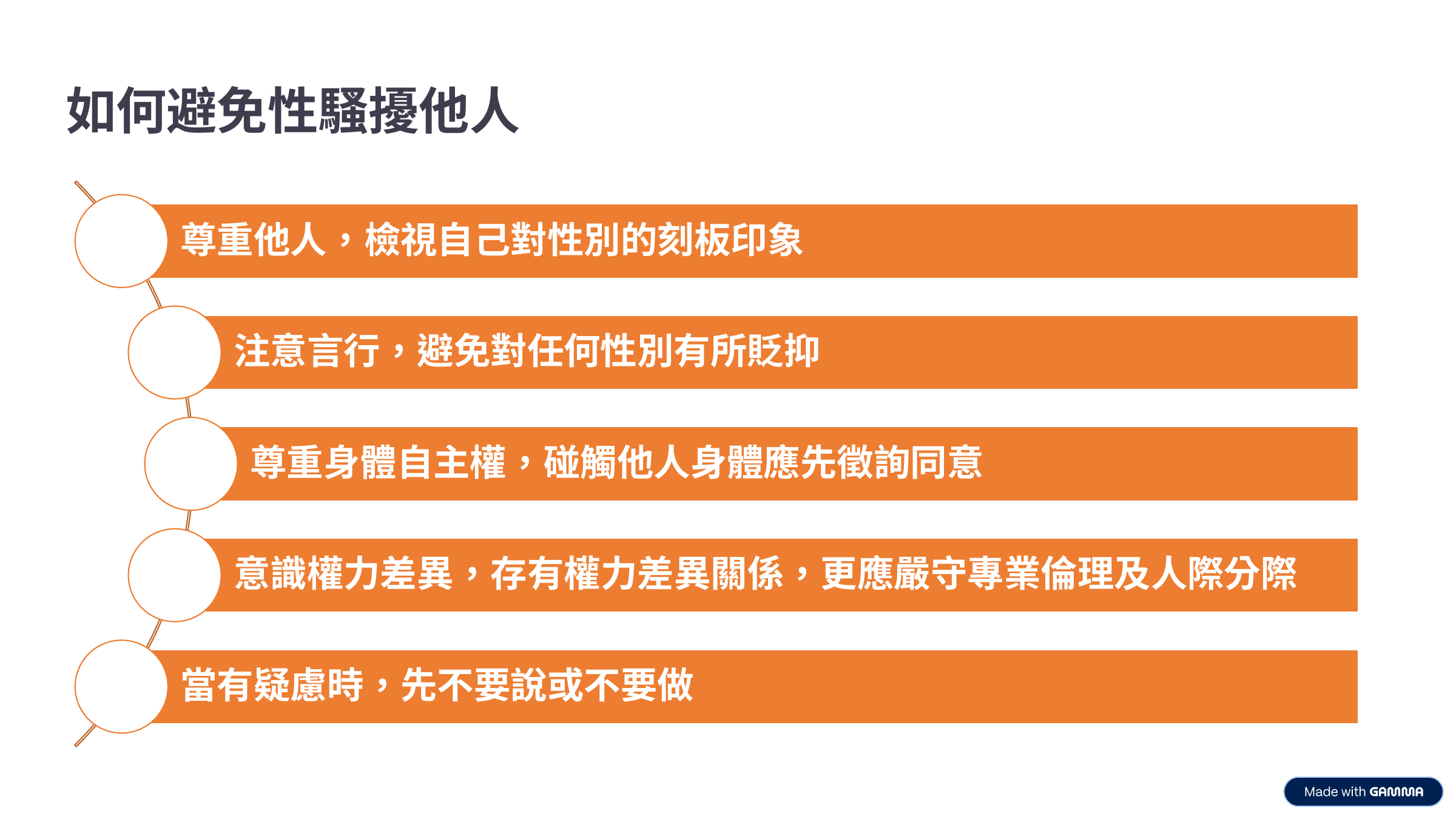

如何避免性騷擾他人
尊重他人，檢視自己對性別的刻板印象
注意言行，避免對任何性別有所貶抑
尊重身體自主權，碰觸他人身體應先徵詢同意
意識權力差異，存有權力差異關係，更應嚴守專業倫理及人際分際
當有疑慮時，先不要說或不要做